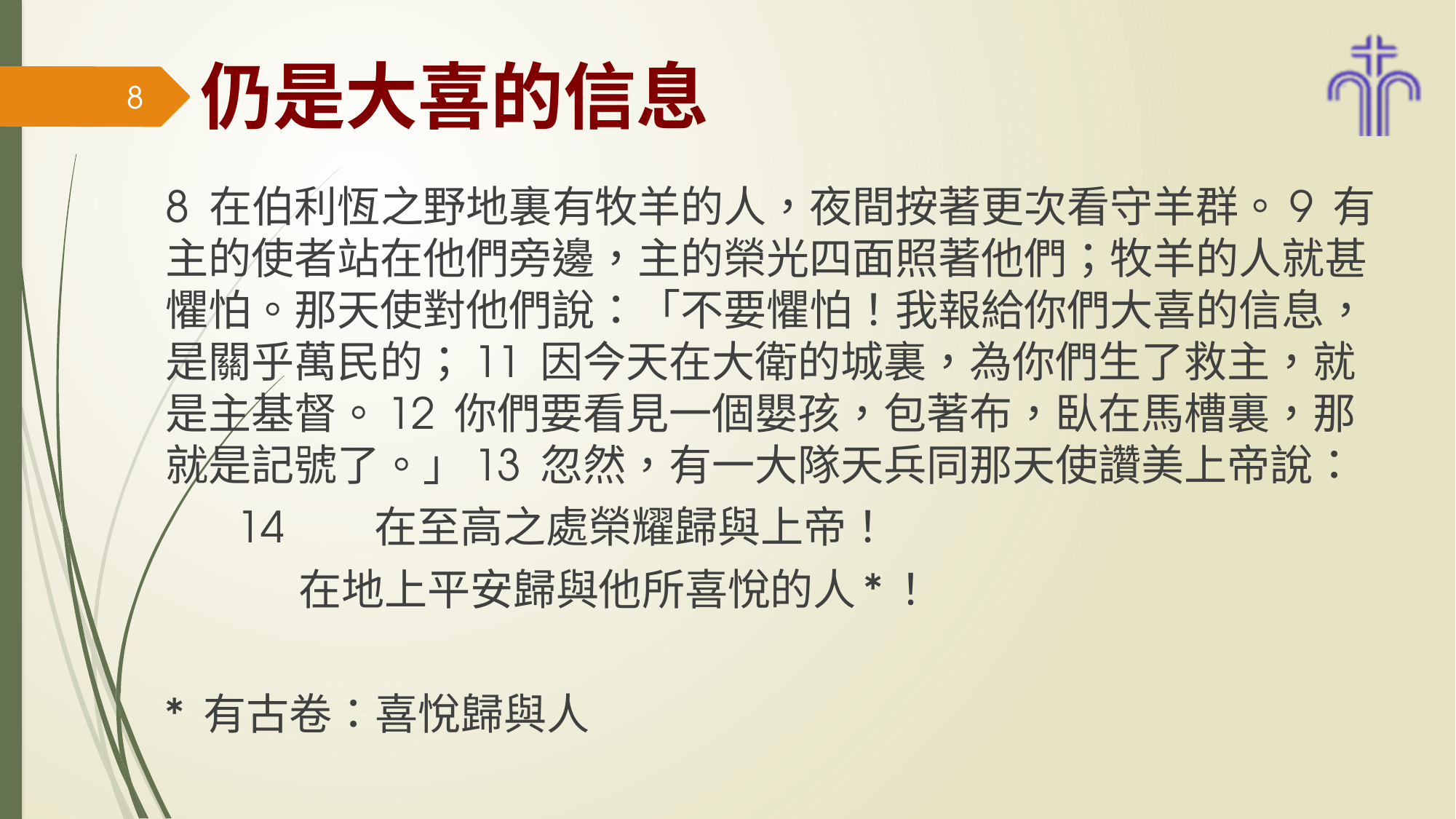

# 仍是大喜的信息
8
8 在伯利恆之野地裏有牧羊的人，夜間按著更次看守羊群。9 有主的使者站在他們旁邊，主的榮光四面照著他們；牧羊的人就甚懼怕。那天使對他們說：「不要懼怕！我報給你們大喜的信息，是關乎萬民的；11 因今天在大衛的城裏，為你們生了救主，就是主基督。12 你們要看見一個嬰孩，包著布，臥在馬槽裏，那就是記號了。」13 忽然，有一大隊天兵同那天使讚美上帝說：
      14       在至高之處榮耀歸與上帝！
             在地上平安歸與他所喜悅的人*！

* 有古卷：喜悅歸與人